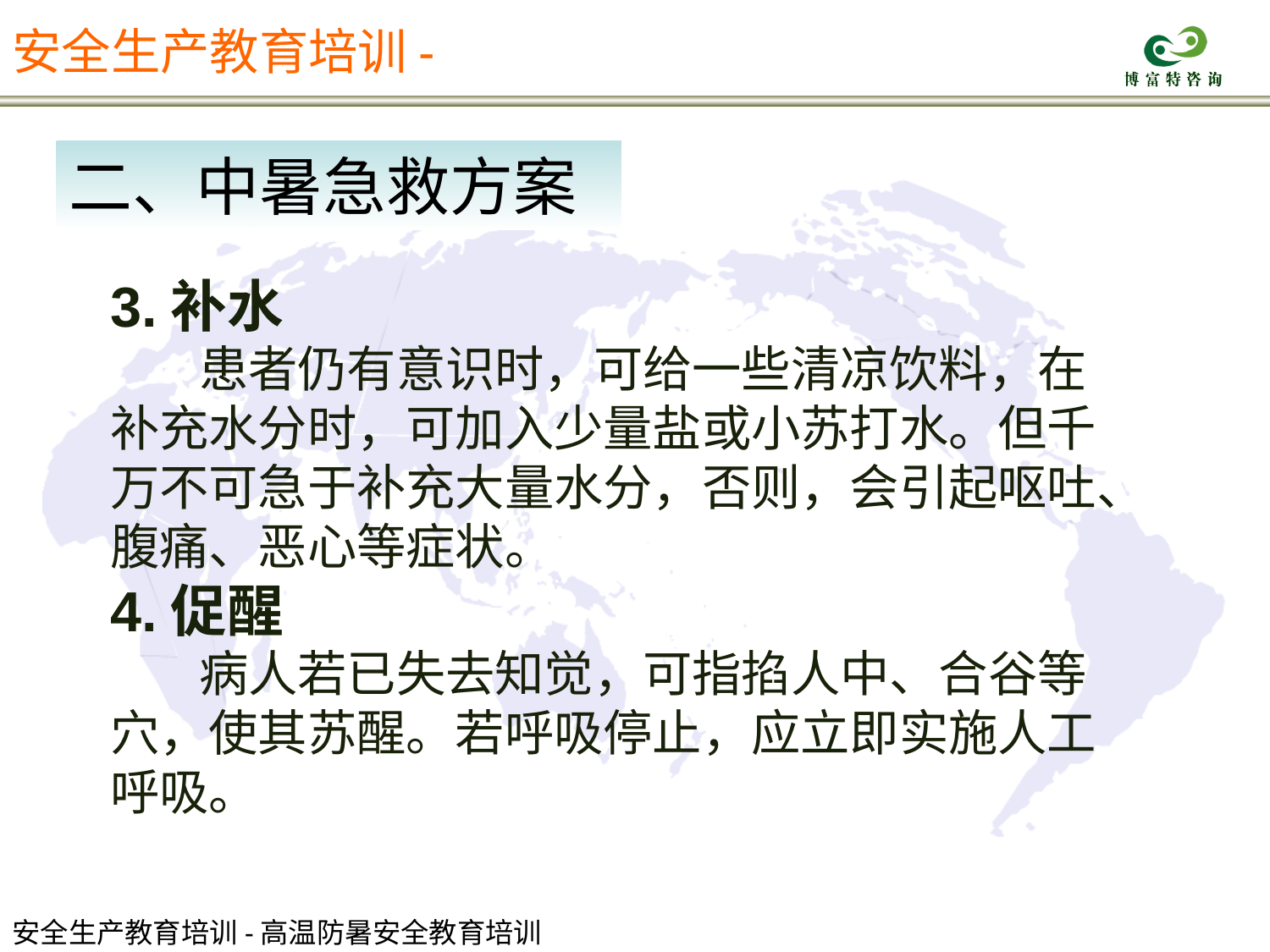

安全生产教育培训-
二、中暑急救方案
3.补水
       患者仍有意识时，可给一些清凉饮料，在补充水分时，可加入少量盐或小苏打水。但千万不可急于补充大量水分，否则，会引起呕吐、腹痛、恶心等症状。
4.促醒
       病人若已失去知觉，可指掐人中、合谷等穴，使其苏醒。若呼吸停止，应立即实施人工呼吸。
13
安全生产教育培训-高温防暑安全教育培训